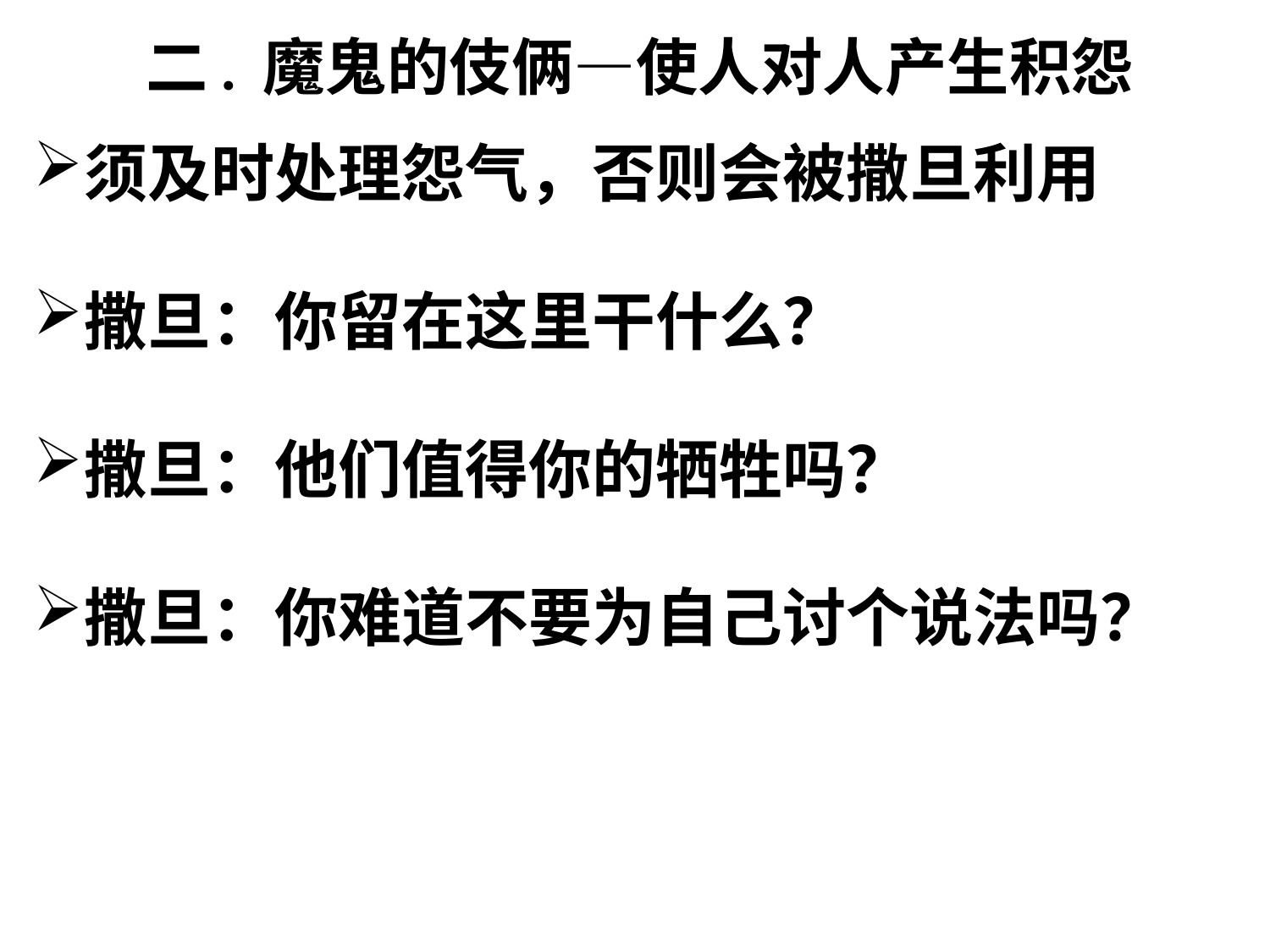

# 二. 魔鬼的伎俩—使人对人产生积怨
须及时处理怨气，否则会被撒旦利用

撒旦：你留在这里干什么？

撒旦：他们值得你的牺牲吗？

撒旦：你难道不要为自己讨个说法吗？